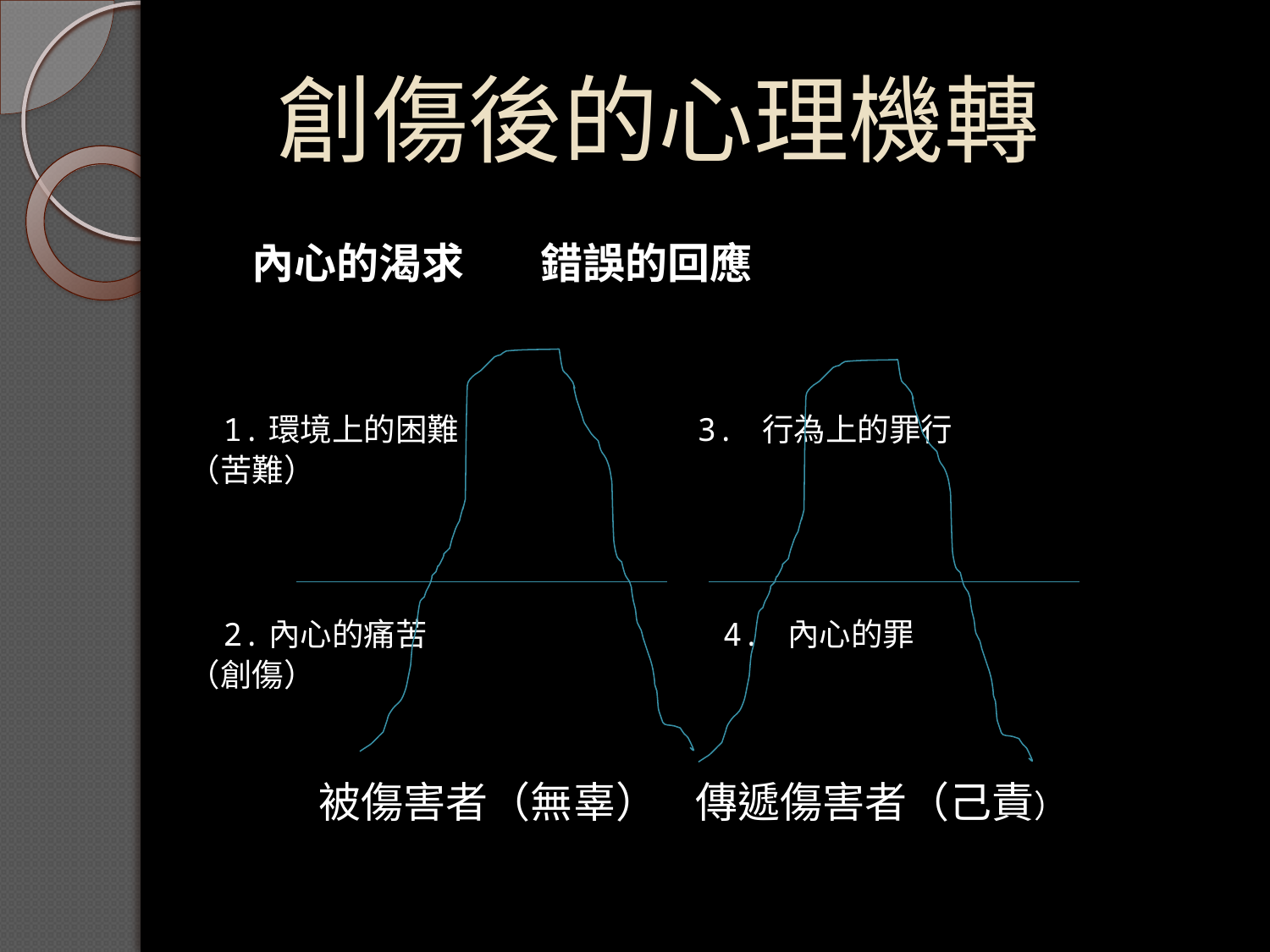

# 創傷後的心理機轉

              內心的渴求        錯誤的回應

      1.環境上的困難                                3. 行為上的罪行
          （苦難）

      2.內心的痛苦                                        4. 內心的罪
          （創傷）

                     被傷害者（無辜）    傳遞傷害者（己責）